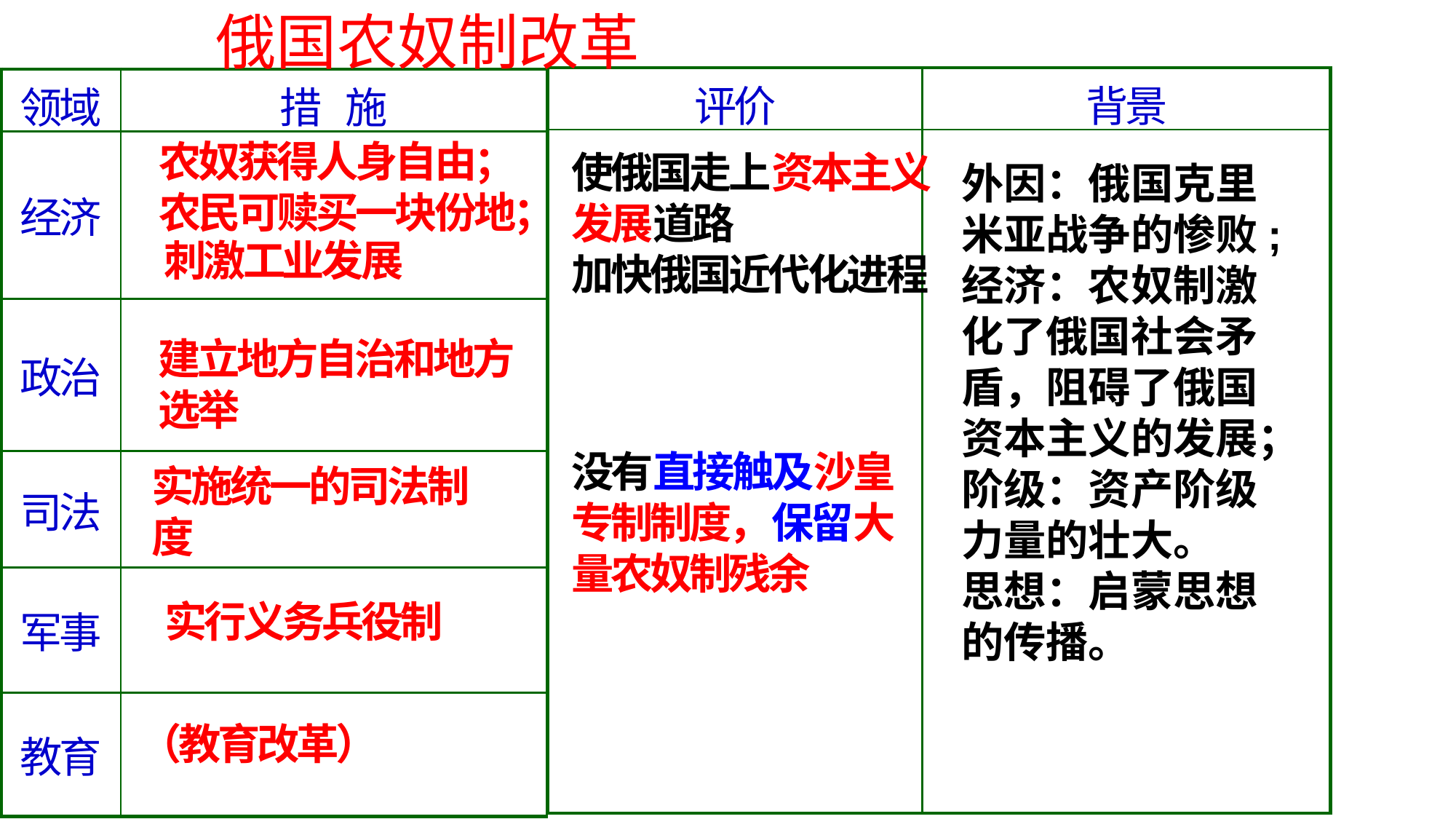

俄国农奴制改革
| 评价 | 背景 |
| --- | --- |
|  |  |
| 领域 | 措 施 |
| --- | --- |
| 经济 |  |
| 政治 |  |
| 司法 |  |
| 军事 |  |
| 教育 |  |
农奴获得人身自由；
农民可赎买一块份地；
使俄国走上资本主义发展道路
加快俄国近代化进程

外因：俄国克里米亚战争的惨败;
经济：农奴制激化了俄国社会矛盾，阻碍了俄国资本主义的发展；
阶级：资产阶级力量的壮大。
思想：启蒙思想的传播。

刺激工业发展
建立地方自治和地方选举
俄国资本主义经济有一定发展
农民反抗斗争风起云涌
战争失败提升了人们对农奴制弊端的认识
一批官僚大臣和学者对废除农奴制改革的支持
亚历山大二世废除农奴制的决心和行动

没有直接触及沙皇专制制度，保留大量农奴制残余

实施统一的司法制度
实行义务兵役制
（教育改革）
19世纪中叶